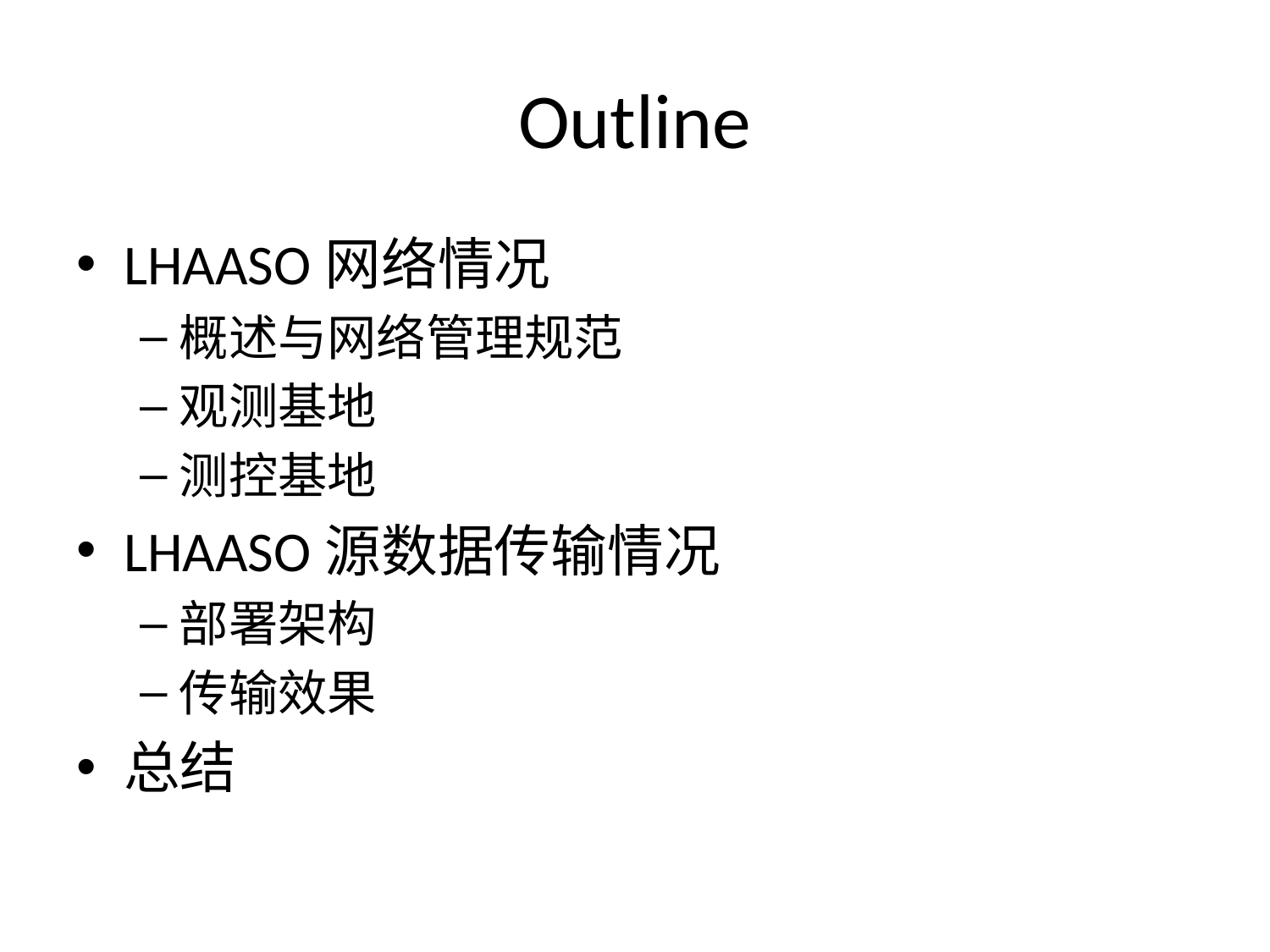

# Outline
LHAASO网络情况
概述与网络管理规范
观测基地
测控基地
LHAASO源数据传输情况
部署架构
传输效果
总结